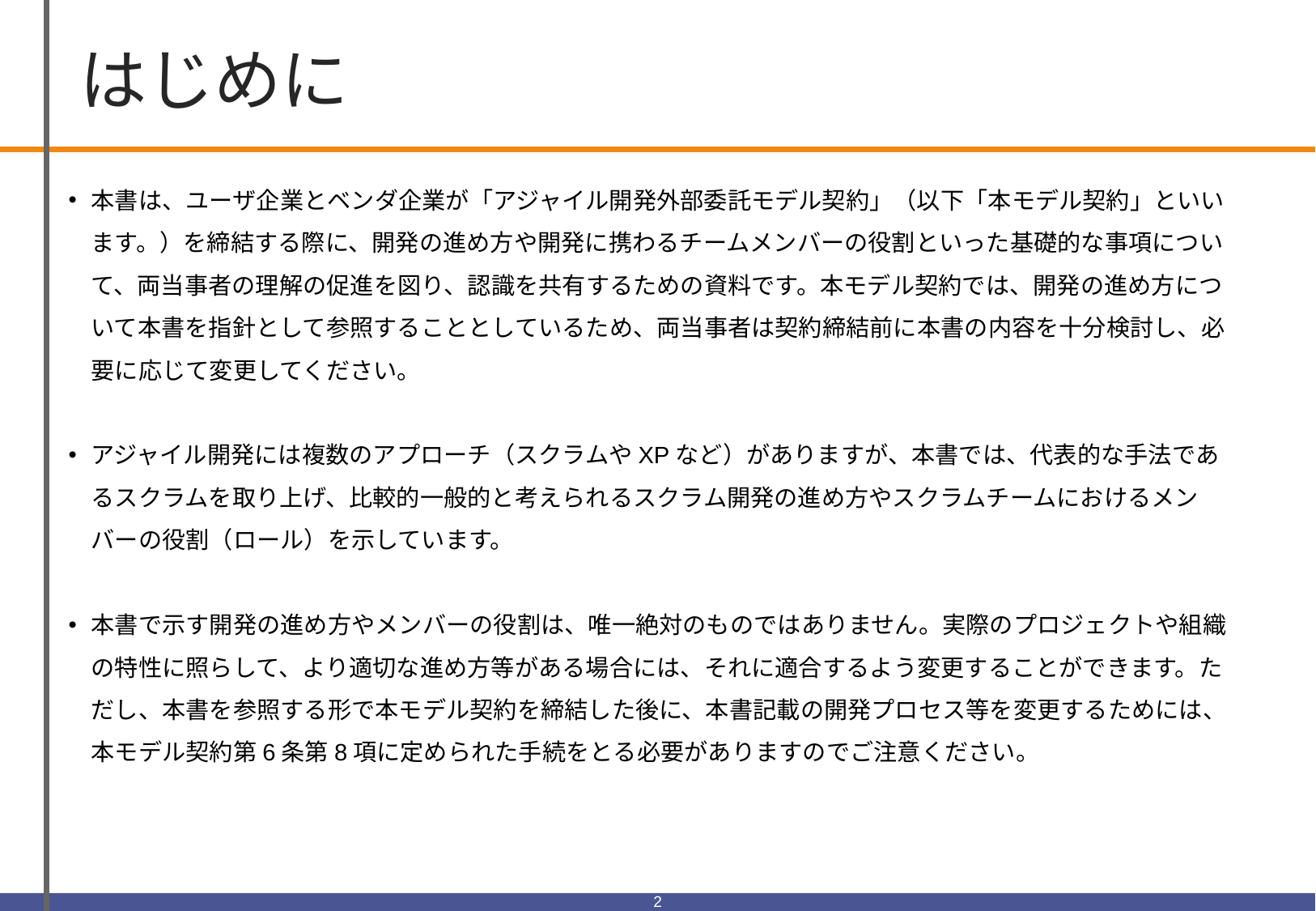

# はじめに
本書は、ユーザ企業とベンダ企業が「アジャイル開発外部委託モデル契約」（以下「本モデル契約」といいます。）を締結する際に、開発の進め方や開発に携わるチームメンバーの役割といった基礎的な事項について、両当事者の理解の促進を図り、認識を共有するための資料です。本モデル契約では、開発の進め方について本書を指針として参照することとしているため、両当事者は契約締結前に本書の内容を十分検討し、必要に応じて変更してください。

アジャイル開発には複数のアプローチ（スクラムやXPなど）がありますが、本書では、代表的な手法であるスクラムを取り上げ、比較的一般的と考えられるスクラム開発の進め方やスクラムチームにおけるメンバーの役割（ロール）を示しています。

本書で示す開発の進め方やメンバーの役割は、唯一絶対のものではありません。実際のプロジェクトや組織の特性に照らして、より適切な進め方等がある場合には、それに適合するよう変更することができます。ただし、本書を参照する形で本モデル契約を締結した後に、本書記載の開発プロセス等を変更するためには、本モデル契約第6条第8項に定められた手続をとる必要がありますのでご注意ください。

2